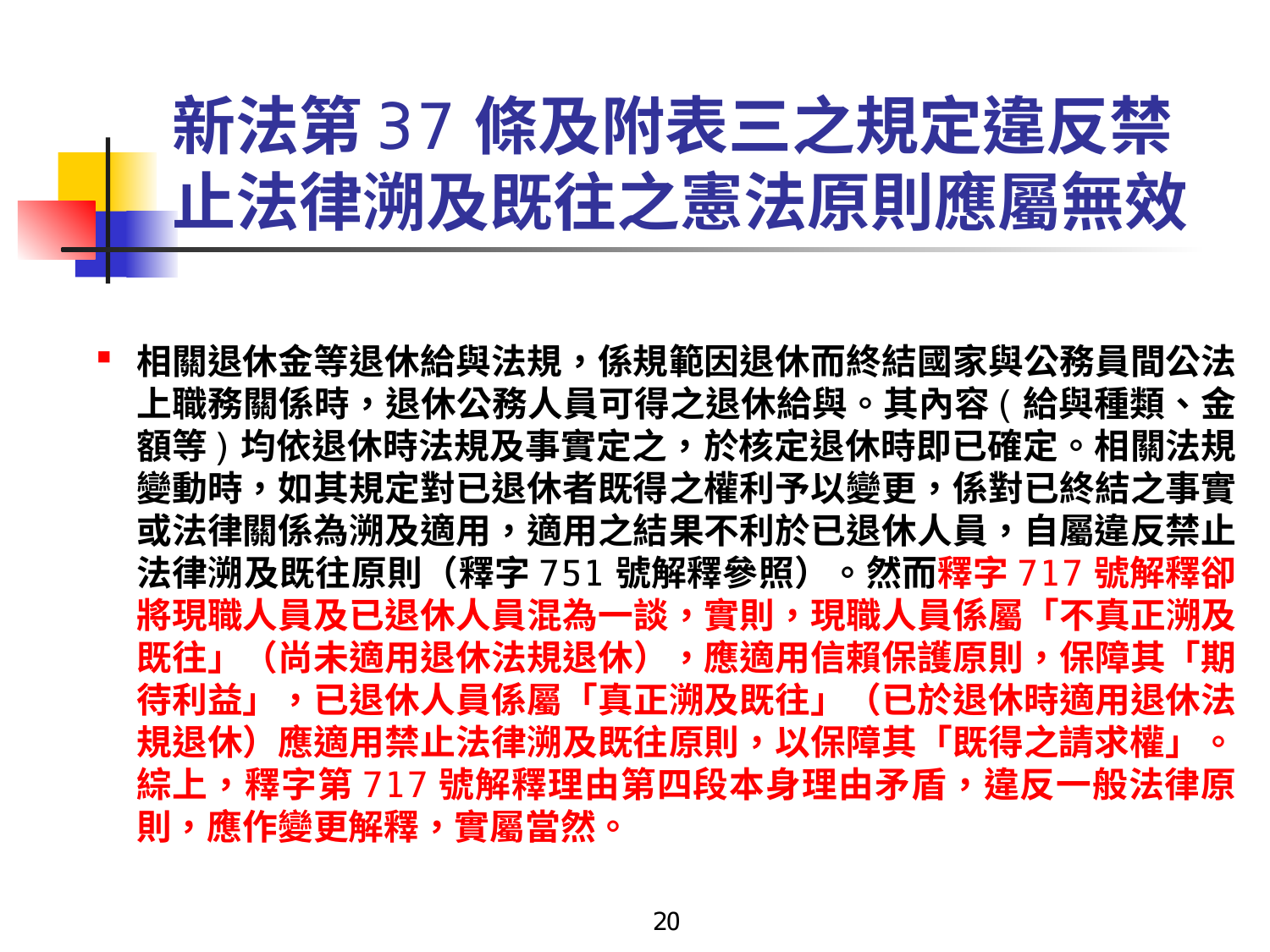

# 新法第37條及附表三之規定違反禁止法律溯及既往之憲法原則應屬無效
相關退休金等退休給與法規，係規範因退休而終結國家與公務員間公法上職務關係時，退休公務人員可得之退休給與。其內容(給與種類、金額等)均依退休時法規及事實定之，於核定退休時即已確定。相關法規變動時，如其規定對已退休者既得之權利予以變更，係對已終結之事實或法律關係為溯及適用，適用之結果不利於已退休人員，自屬違反禁止法律溯及既往原則（釋字751號解釋參照）。然而釋字717號解釋卻將現職人員及已退休人員混為一談，實則，現職人員係屬「不真正溯及既往」（尚未適用退休法規退休），應適用信賴保護原則，保障其「期待利益」，已退休人員係屬「真正溯及既往」（已於退休時適用退休法規退休）應適用禁止法律溯及既往原則，以保障其「既得之請求權」。綜上，釋字第717號解釋理由第四段本身理由矛盾，違反一般法律原則，應作變更解釋，實屬當然。

20